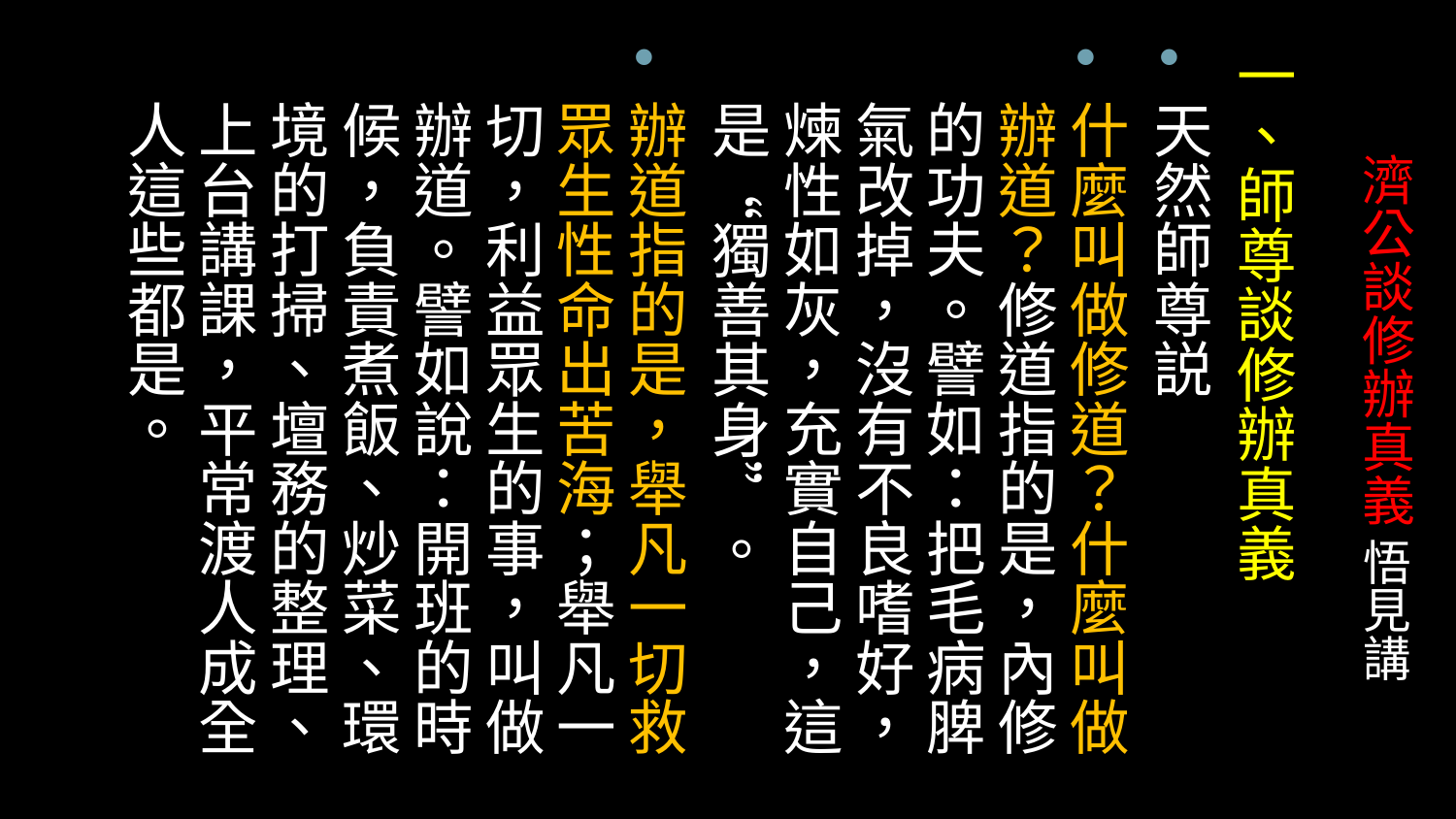

一、師尊談修辦真義
天然師尊説
什麼叫做修道？什麼叫做辦道？修道指的是，內修的功夫。譬如：把毛病脾氣改掉，沒有不良嗜好，煉性如灰，充實自己，這是“獨善其身”。
辦道指的是，舉凡一切救眾生性命出苦海；舉凡一切，利益眾生的事，叫做辦道。譬如說：開班的時候，負責煮飯、炒菜、環境的打掃、壇務的整理、上台講課，平常渡人成全人這些都是。

# 濟公談修辦真義 悟見講